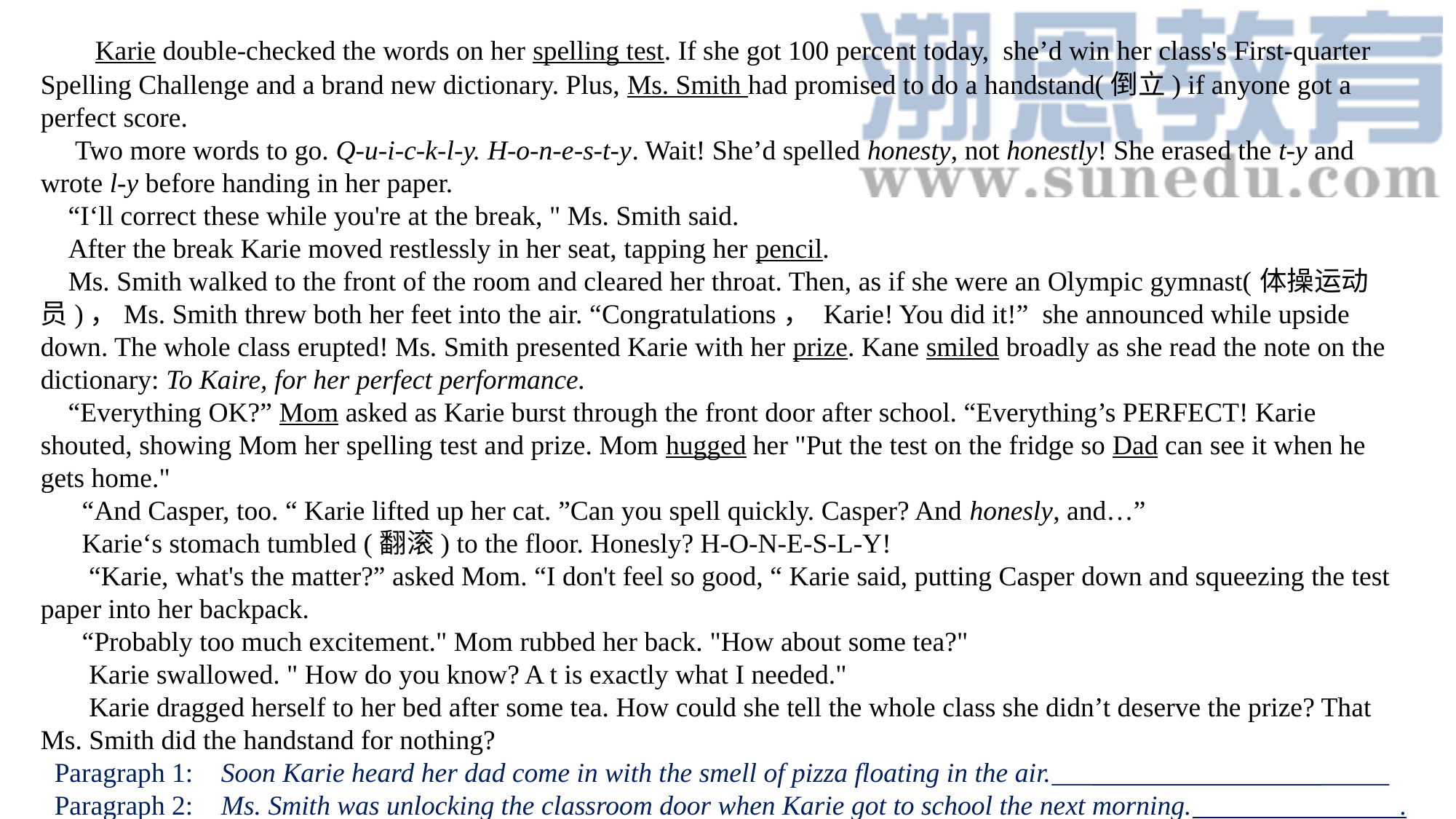

Karie double-checked the words on her spelling test. If she got 100 percent today,  she’d win her class's First-quarter Spelling Challenge and a brand new dictionary. Plus, Ms. Smith had promised to do a handstand(倒立) if anyone got a perfect score.
     Two more words to go. Q-u-i-c-k-l-y. H-o-n-e-s-t-y. Wait! She’d spelled honesty, not honestly! She erased the t-y and wrote l-y before handing in her paper.
    “I‘ll correct these while you're at the break, " Ms. Smith said.
    After the break Karie moved restlessly in her seat, tapping her pencil.
    Ms. Smith walked to the front of the room and cleared her throat. Then, as if she were an Olympic gymnast(体操运动员)，Ms. Smith threw both her feet into the air. “Congratulations， Karie! You did it!”  she announced while upside down. The whole class erupted! Ms. Smith presented Karie with her prize. Kane smiled broadly as she read the note on the dictionary: To Kaire, for her perfect performance.
    “Everything OK?” Mom asked as Karie burst through the front door after school. “Everything’s PERFECT! Karie shouted, showing Mom her spelling test and prize. Mom hugged her "Put the test on the fridge so Dad can see it when he gets home."
      “And Casper, too. “ Karie lifted up her cat. ”Can you spell quickly. Casper? And honesly, and…”
      Karie‘s stomach tumbled (翻滚) to the floor. Honesly? H-O-N-E-S-L-Y!
       “Karie, what's the matter?” asked Mom. “I don't feel so good, “ Karie said, putting Casper down and squeezing the test paper into her backpack.
      “Probably too much excitement." Mom rubbed her back. "How about some tea?"
       Karie swallowed. " How do you know? A t is exactly what I needed."
       Karie dragged herself to her bed after some tea. How could she tell the whole class she didn’t deserve the prize? That Ms. Smith did the handstand for nothing?
  Paragraph 1:    Soon Karie heard her dad come in with the smell of pizza floating in the air.___                                 _____
  Paragraph 2:    Ms. Smith was unlocking the classroom door when Karie got to school the next morning.                              .